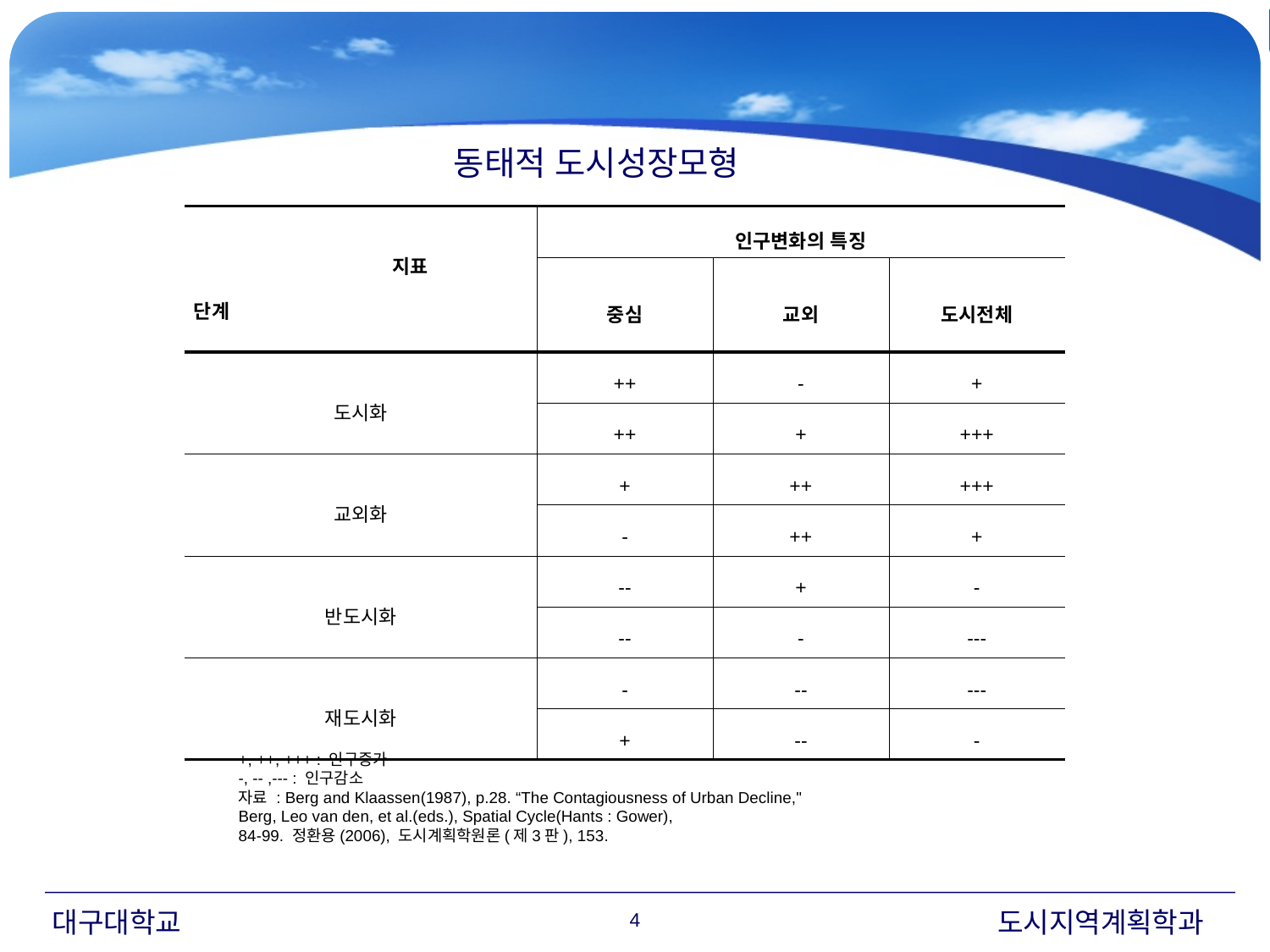

동태적 도시성장모형
| 지표 단계 | 인구변화의 특징 |  |  |
| --- | --- | --- | --- |
|  | 중심 | 교외 | 도시전체 |
| 도시화 | ++ | - | + |
|  | ++ | + | +++ |
| 교외화 | + | ++ | +++ |
|  | - | ++ | + |
| 반도시화 | -- | + | - |
|  | -- | - | --- |
| 재도시화 | - | -- | --- |
|  | + | -- | - |
+, ++, +++ : 인구증가
-, -- ,--- : 인구감소
자료 : Berg and Klaassen(1987), p.28. “The Contagiousness of Urban Decline,"
Berg, Leo van den, et al.(eds.), Spatial Cycle(Hants : Gower),
84-99. 정환용(2006), 도시계획학원론(제3판), 153.